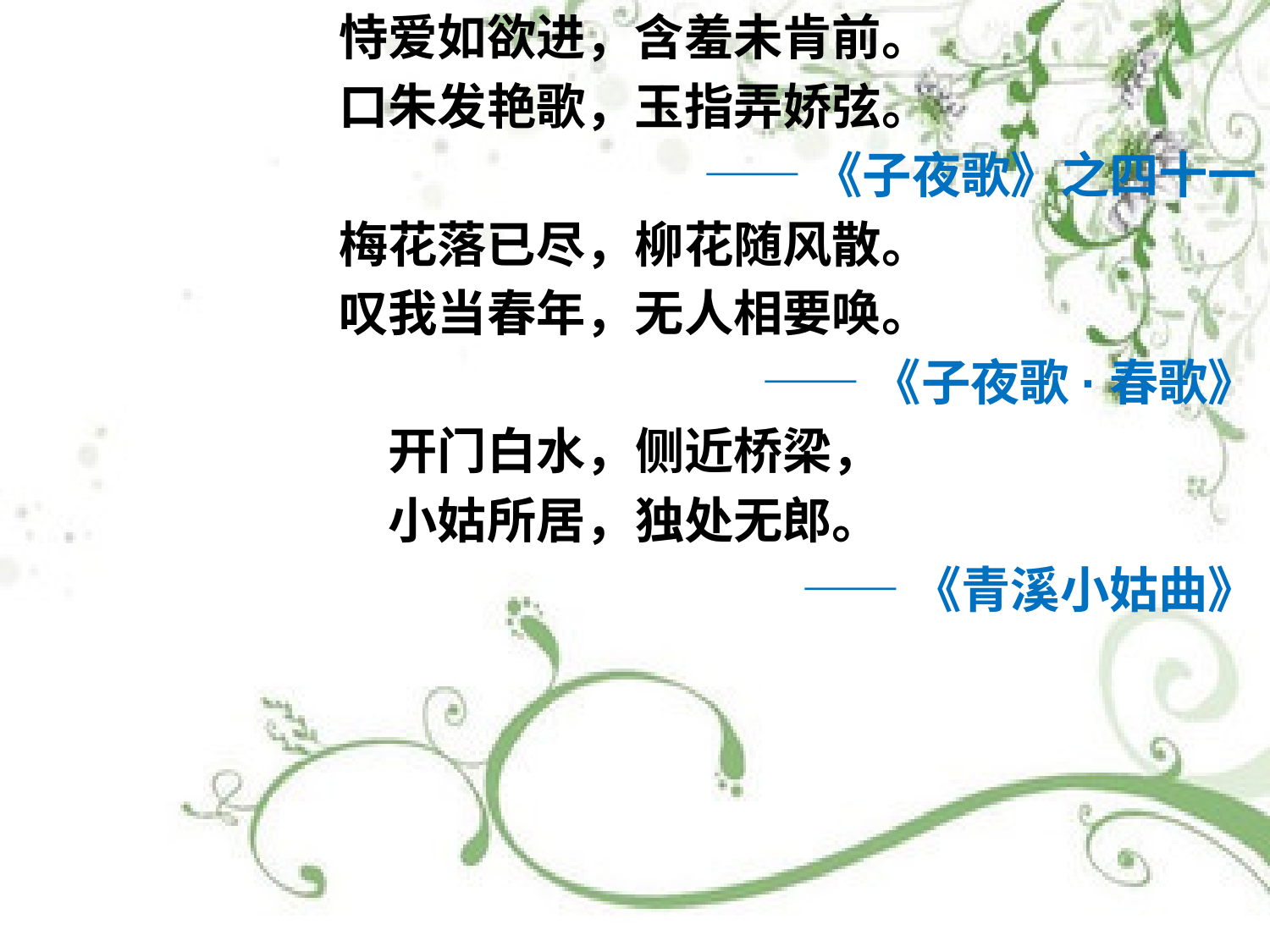

恃爱如欲进，含羞未肯前。
口朱发艳歌，玉指弄娇弦。
——《子夜歌》之四十一
梅花落已尽，柳花随风散。
叹我当春年，无人相要唤。
——《子夜歌·春歌》
开门白水，侧近桥梁，
小姑所居，独处无郎。
——《青溪小姑曲》